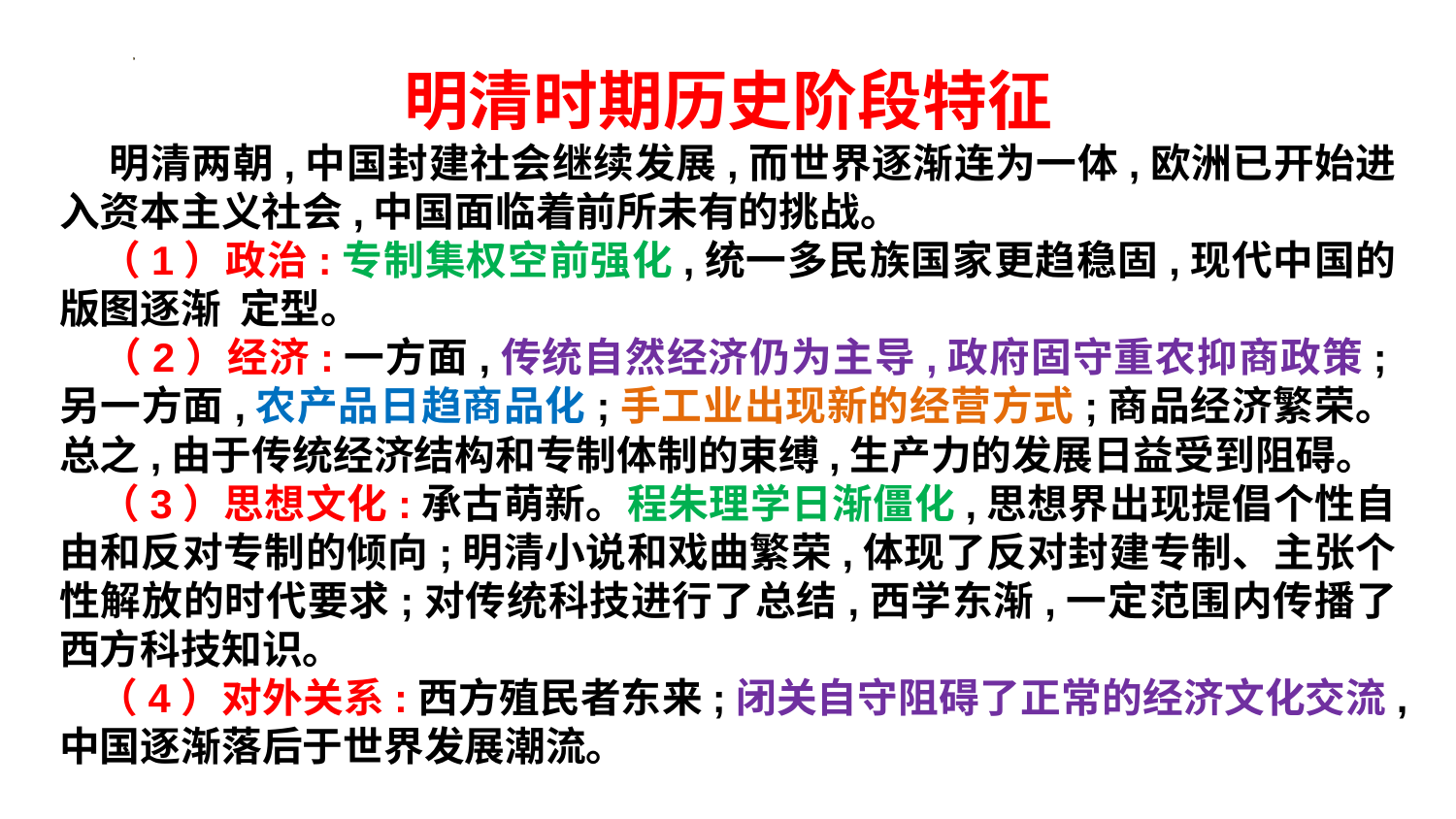

明清时期历史阶段特征
    明清两朝,中国封建社会继续发展,而世界逐渐连为一体,欧洲已开始进入资本主义社会,中国面临着前所未有的挑战。
   （1）政治:专制集权空前强化,统一多民族国家更趋稳固,现代中国的版图逐渐  定型。
   （2）经济:一方面,传统自然经济仍为主导,政府固守重农抑商政策;另一方面,农产品日趋商品化;手工业出现新的经营方式;商品经济繁荣。总之,由于传统经济结构和专制体制的束缚,生产力的发展日益受到阻碍。
   （3）思想文化:承古萌新。程朱理学日渐僵化,思想界出现提倡个性自由和反对专制的倾向;明清小说和戏曲繁荣,体现了反对封建专制、主张个性解放的时代要求;对传统科技进行了总结,西学东渐,一定范围内传播了西方科技知识。
   （4）对外关系:西方殖民者东来;闭关自守阻碍了正常的经济文化交流,中国逐渐落后于世界发展潮流。